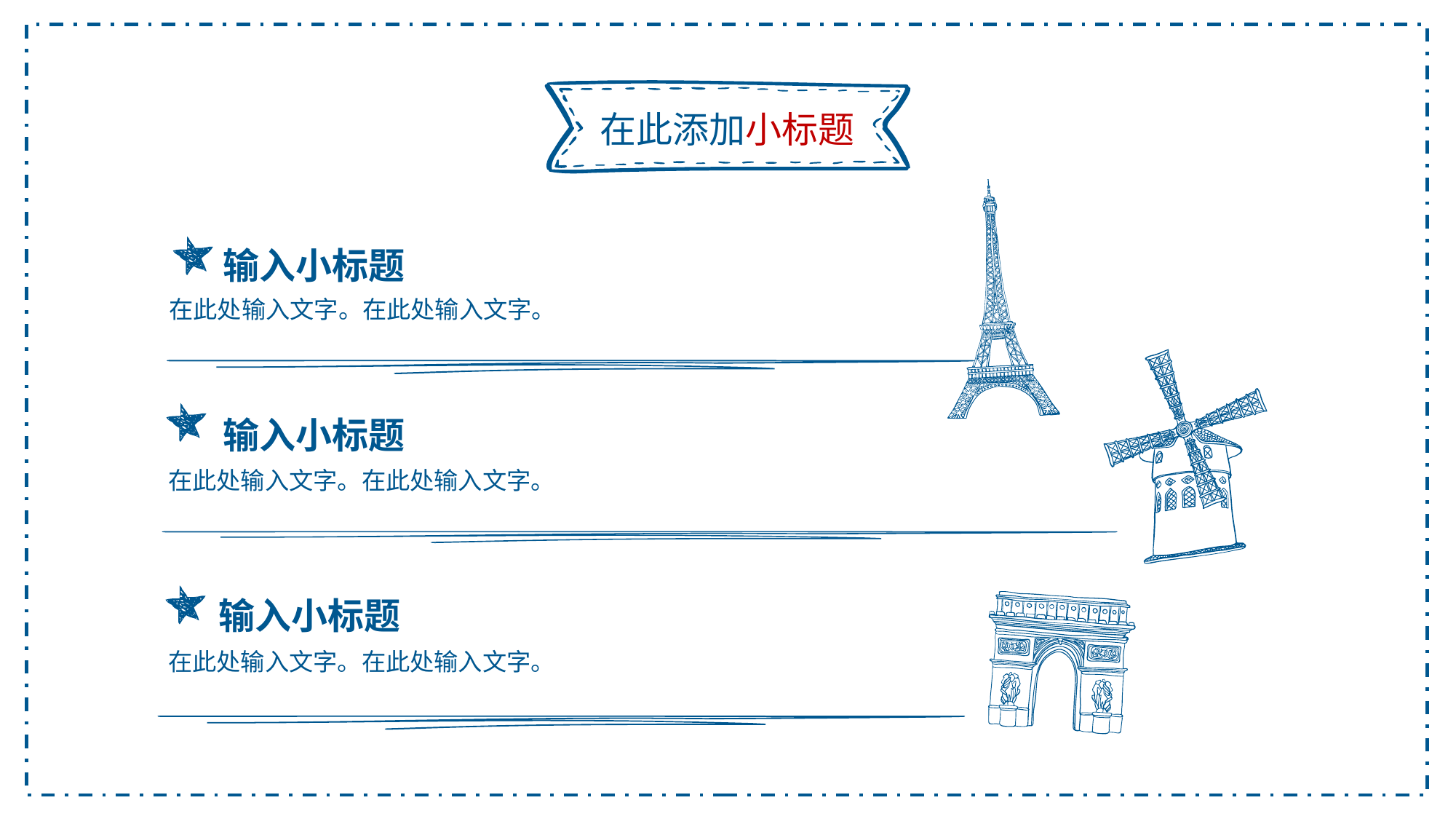

在此添加小标题

输入小标题
在此处输入文字。在此处输入文字。

输入小标题
在此处输入文字。在此处输入文字。

输入小标题

在此处输入文字。在此处输入文字。